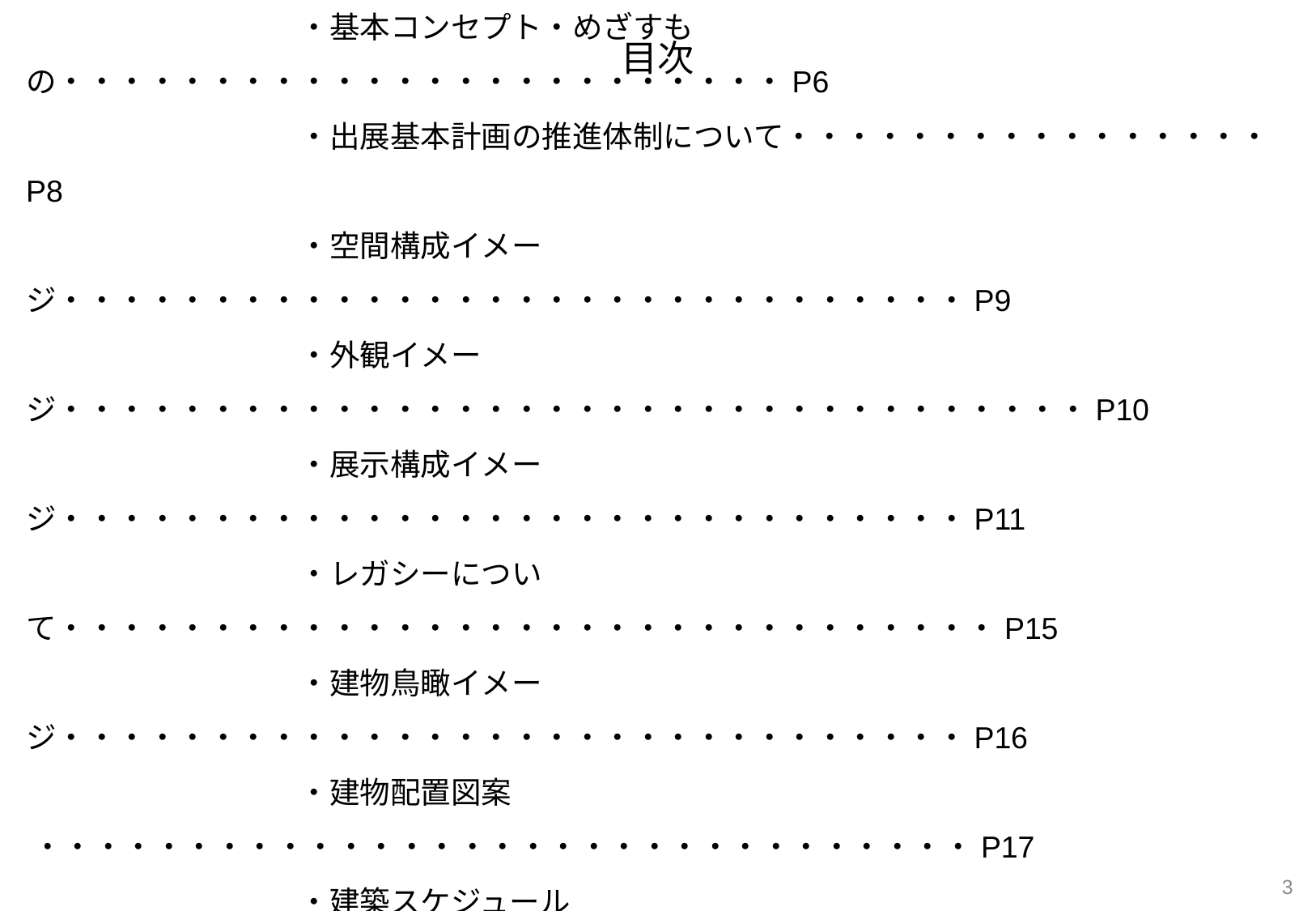

目次
　　　　　　　　　・大阪・関西万博の開催概要 ・・・・・・・・・・・・・・・・・・・・・P4
　　　　　　　　　・出展場所（予定）について・・・・・・・・・・・・・・・・・・・・・・P5
　　　　　　　　　・基本コンセプト・めざすもの・・・・・・・・・・・・・・・・・・・・・・・・P6
　　　　　　　　　・出展基本計画の推進体制について・・・・・・・・・・・・・・・・P8
　　　　　　　　　・空間構成イメージ・・・・・・・・・・・・・・・・・・・・・・・・・・・・・・P9
　　　　　　　　　・外観イメージ・・・・・・・・・・・・・・・・・・・・・・・・・・・・・・・・・・P10
　　　　　　　　　・展示構成イメージ・・・・・・・・・・・・・・・・・・・・・・・・・・・・・・P11
　　　　　　　　　・レガシーについて・・・・・・・・・・・・・・・・・・・・・・・・・・・・・・・P15
　　　　　　　　　・建物鳥瞰イメージ・・・・・・・・・・・・・・・・・・・・・・・・・・・・・・P16
　　　　　　　　　・建物配置図案 ・・・・・・・・・・・・・・・・・・・・・・・・・・・・・・・P17
　　　　　　　　　・建築スケジュール ・・・・・・・・・・・・・・・・・・・・・・・・・・・・・・P18
　　　　　　　　　・建設・運営資金について ・・・・・・・・・・・・・・・・・・・・・・・・P19
　　　　　　　　　・全体スケジュール ・・・・・・・・・・・・・・・・・・・・・・・・・・・・・・P20
3